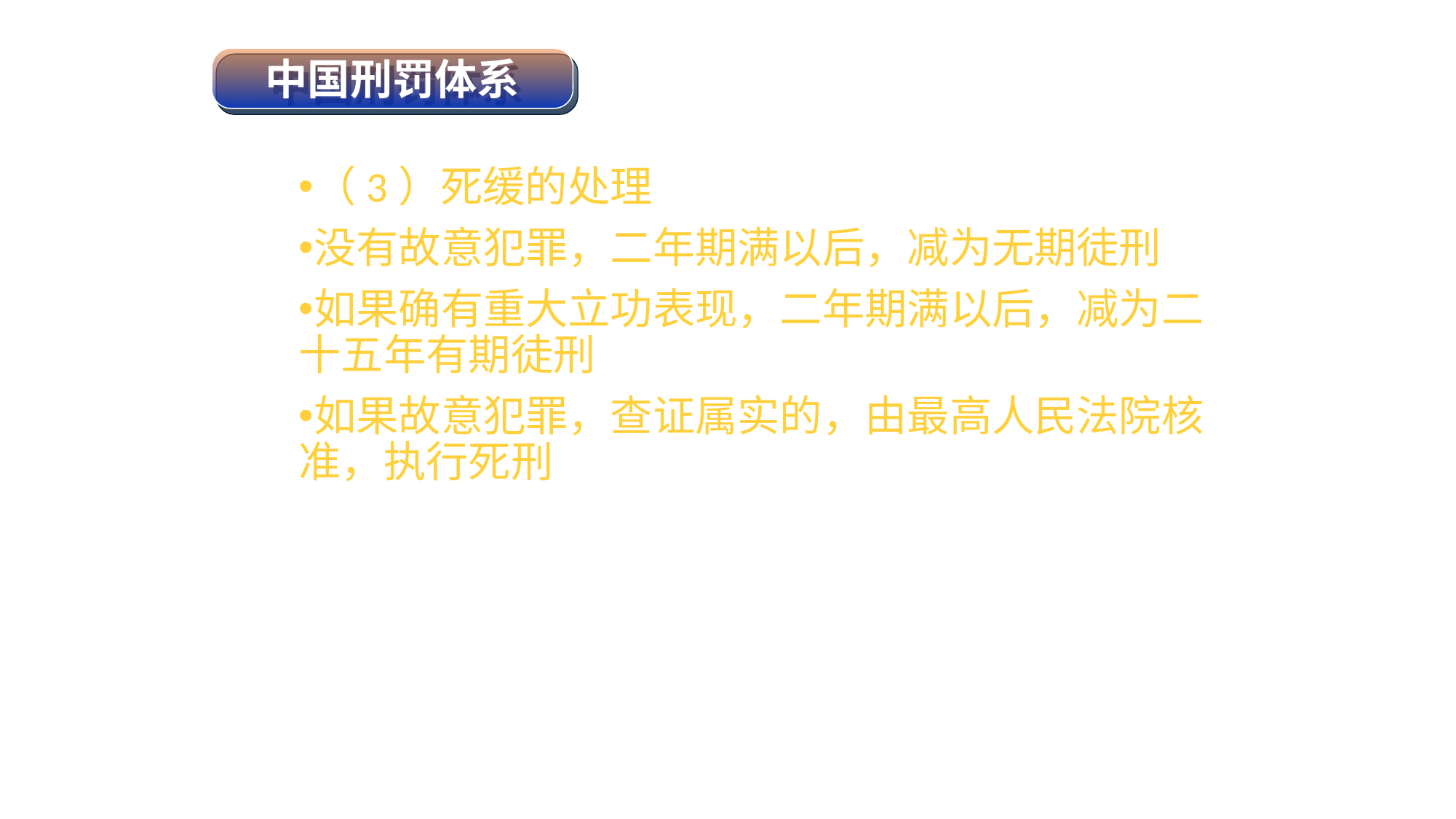

中国刑罚体系
#
（3）死缓的处理
没有故意犯罪，二年期满以后，减为无期徒刑
如果确有重大立功表现，二年期满以后，减为二十五年有期徒刑
如果故意犯罪，查证属实的，由最高人民法院核准，执行死刑